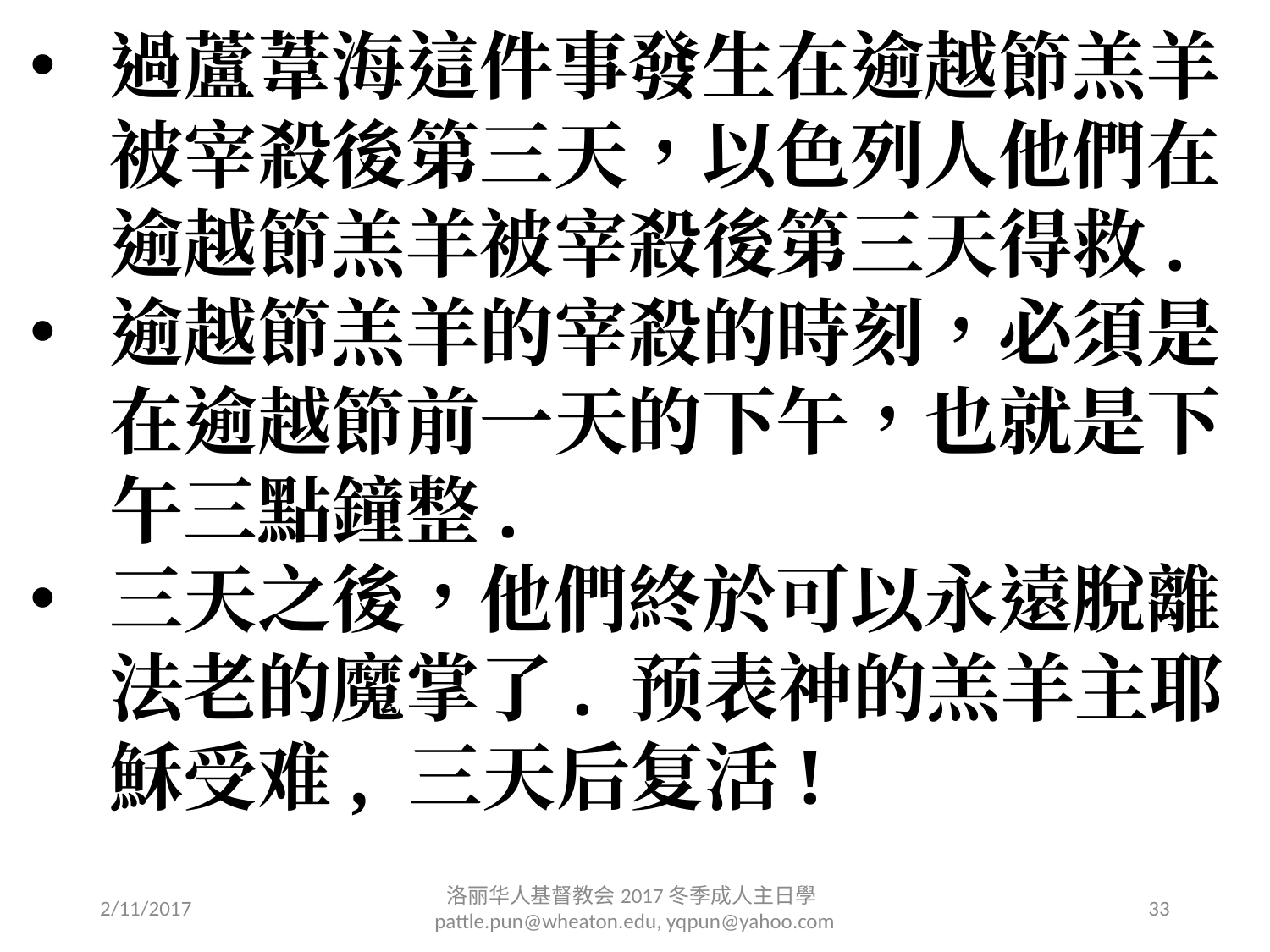

過蘆葦海這件事發生在逾越節羔羊被宰殺後第三天，以色列人他們在逾越節羔羊被宰殺後第三天得救.
逾越節羔羊的宰殺的時刻，必須是在逾越節前一天的下午，也就是下午三點鐘整.
三天之後，他們終於可以永遠脫離法老的魔掌了. 预表神的羔羊主耶穌受难, 三天后复活!
2/11/2017
洛丽华⼈基督教会2017冬季成⼈主⽇學  pattle.pun@wheaton.edu, yqpun@yahoo.com
33